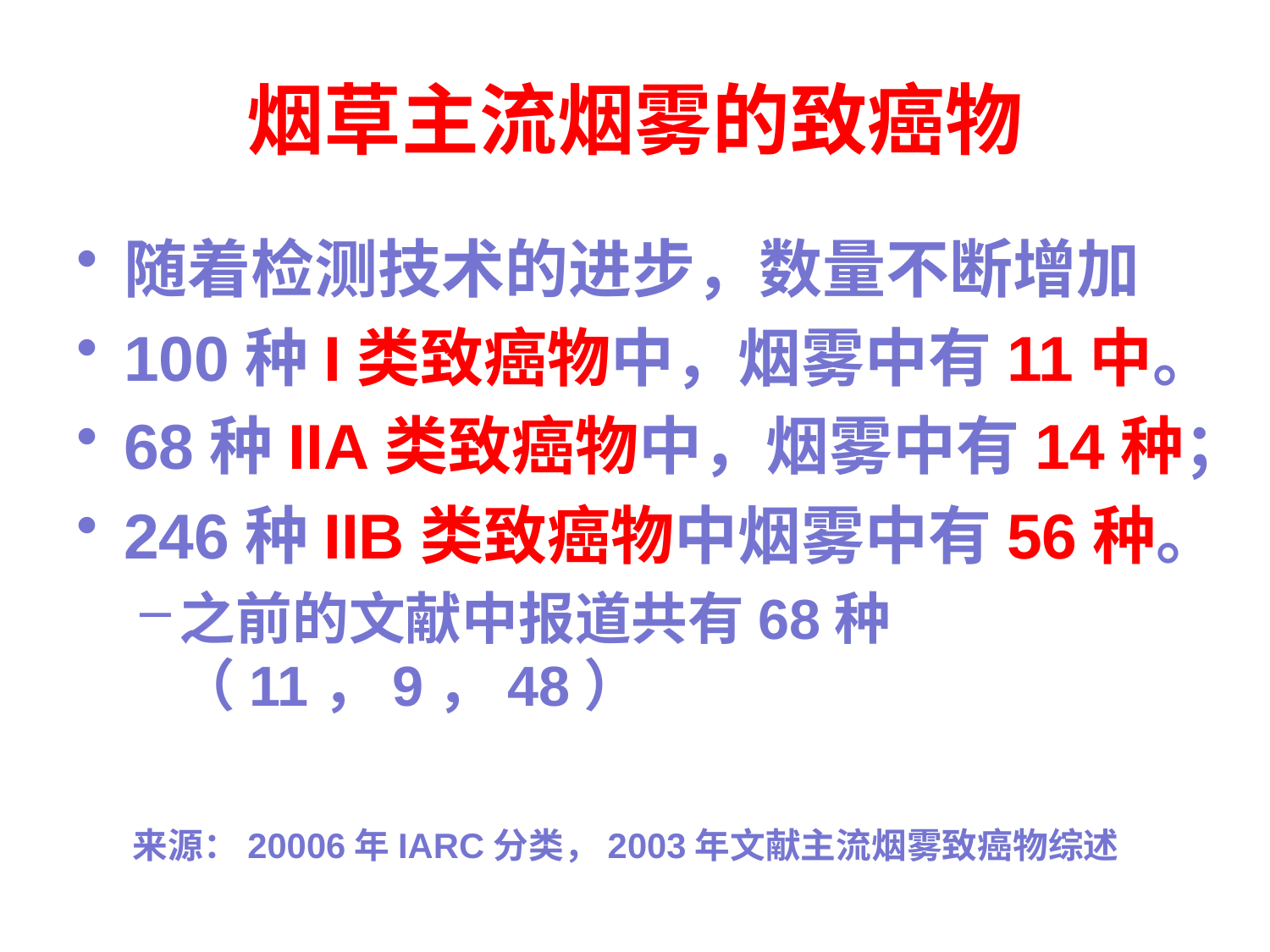

# 烟草主流烟雾的致癌物
随着检测技术的进步，数量不断增加
100种I类致癌物中，烟雾中有11中。
68种IIA类致癌物中，烟雾中有14种；
246种IIB类致癌物中烟雾中有56种。
之前的文献中报道共有68种（11，9，48）

      来源：20006年IARC分类，2003年文献主流烟雾致癌物综述